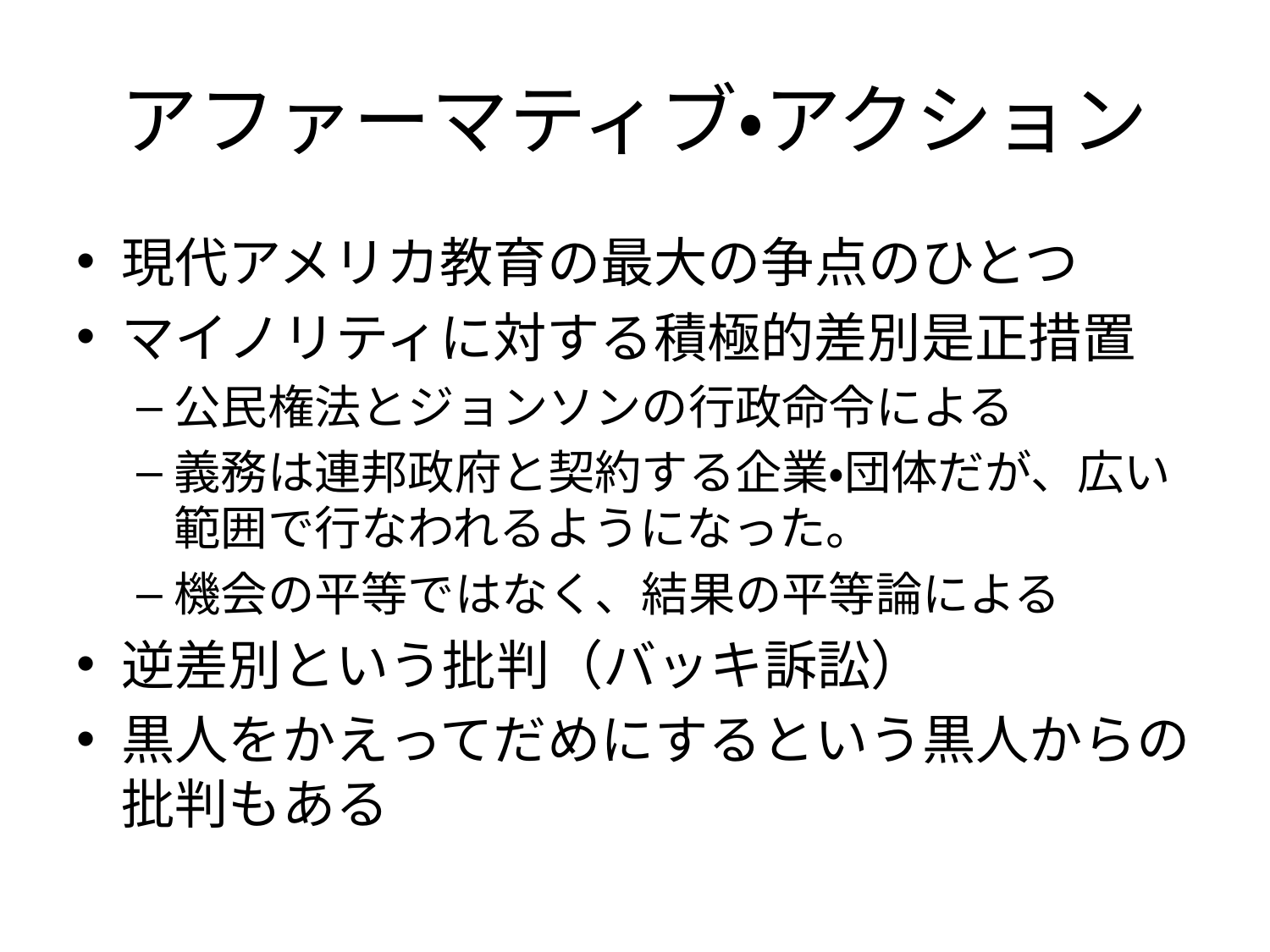

# アファーマティブ・アクション
現代アメリカ教育の最大の争点のひとつ
マイノリティに対する積極的差別是正措置
公民権法とジョンソンの行政命令による
義務は連邦政府と契約する企業・団体だが、広い範囲で行なわれるようになった。
機会の平等ではなく、結果の平等論による
逆差別という批判（バッキ訴訟）
黒人をかえってだめにするという黒人からの批判もある